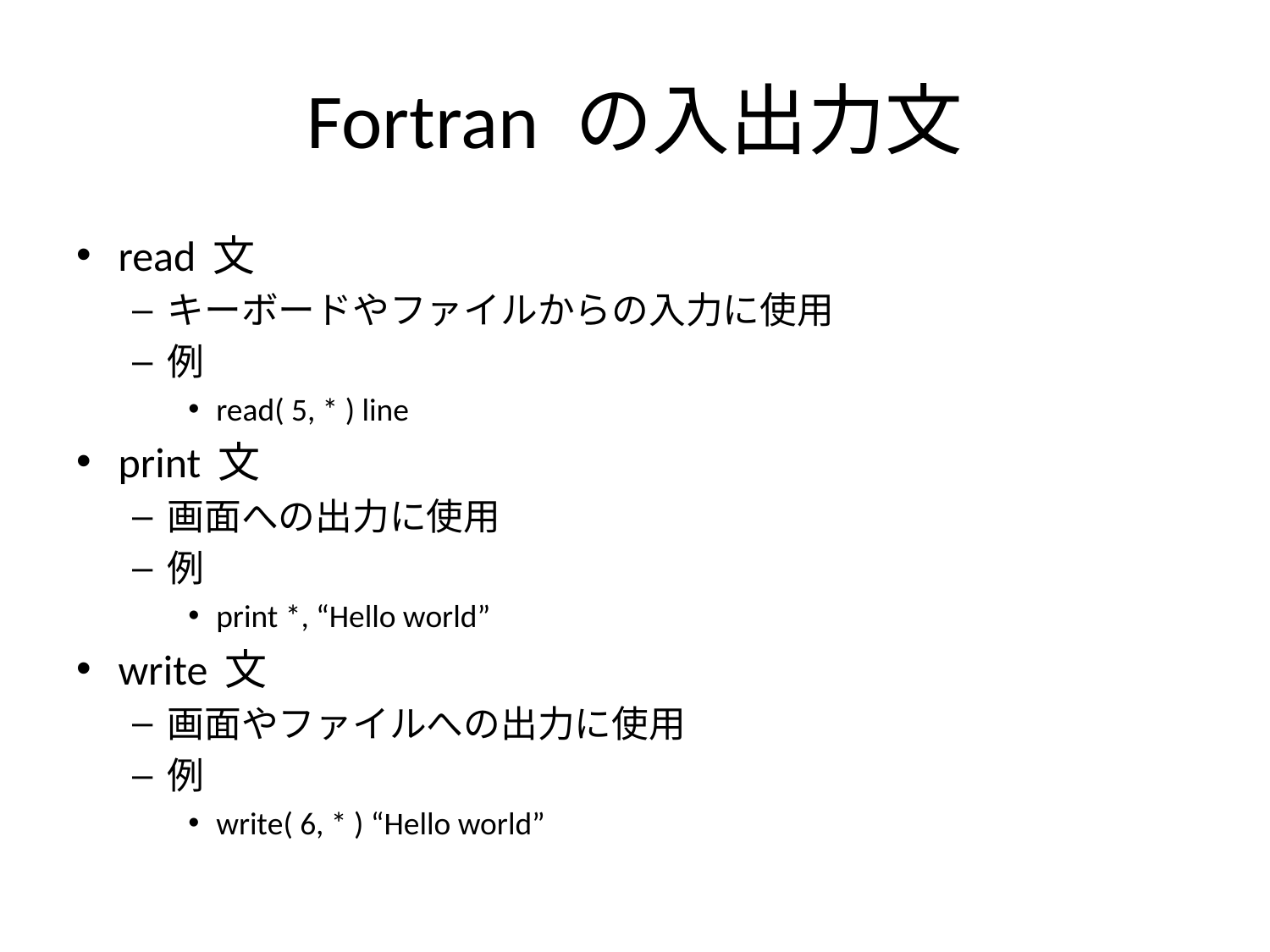

# Fortran の入出力文
read 文
キーボードやファイルからの入力に使用
例
read( 5, * ) line
print 文
画面への出力に使用
例
print *, “Hello world”
write 文
画面やファイルへの出力に使用
例
write( 6, * ) “Hello world”